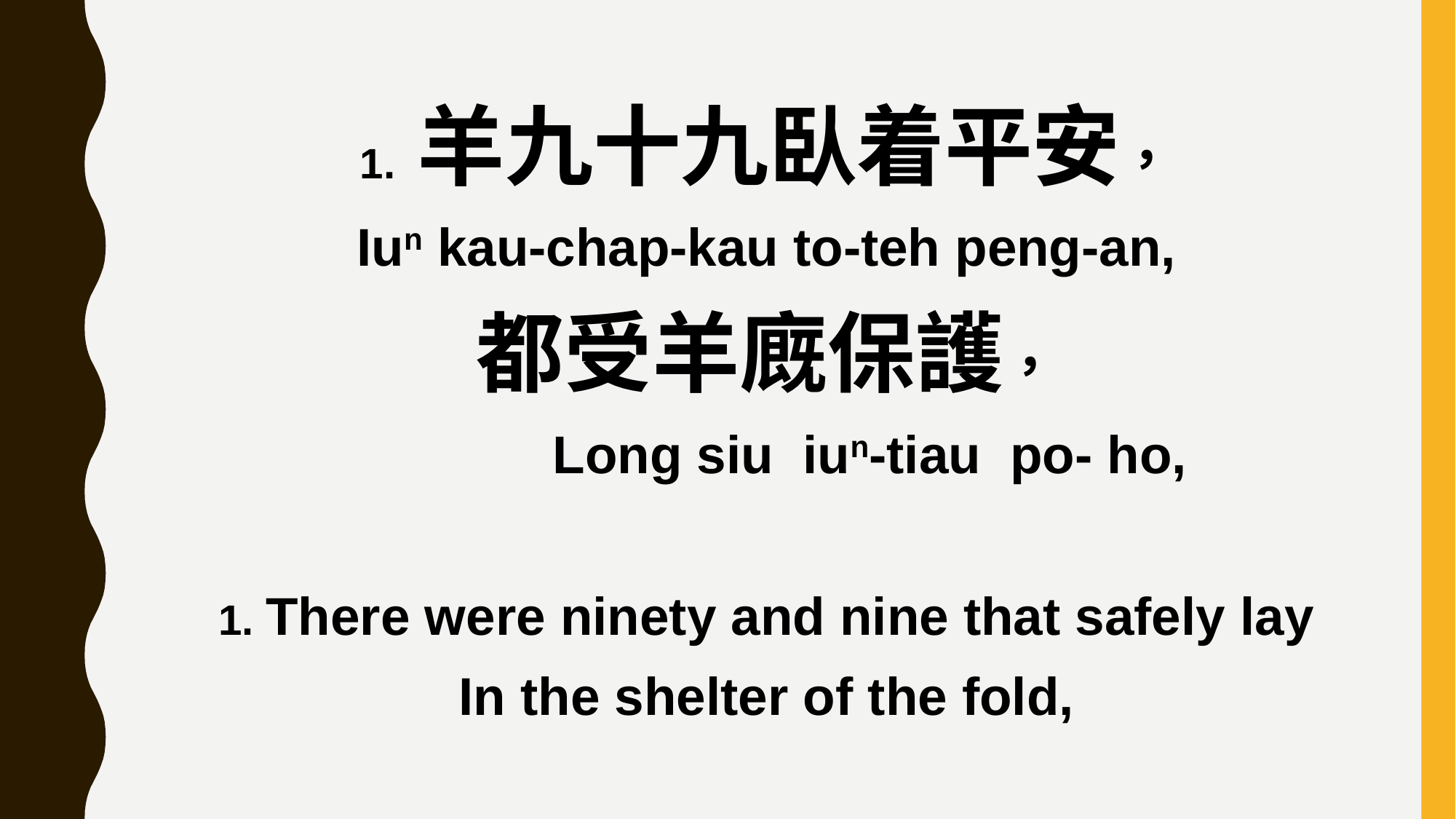

1. 羊九十九臥着平安，
Iun kau-chap-kau to-teh peng-an,
都受羊廐保護，
                             Long siu  iun-tiau  po- ho,

1. There were ninety and nine that safely lay
In the shelter of the fold,